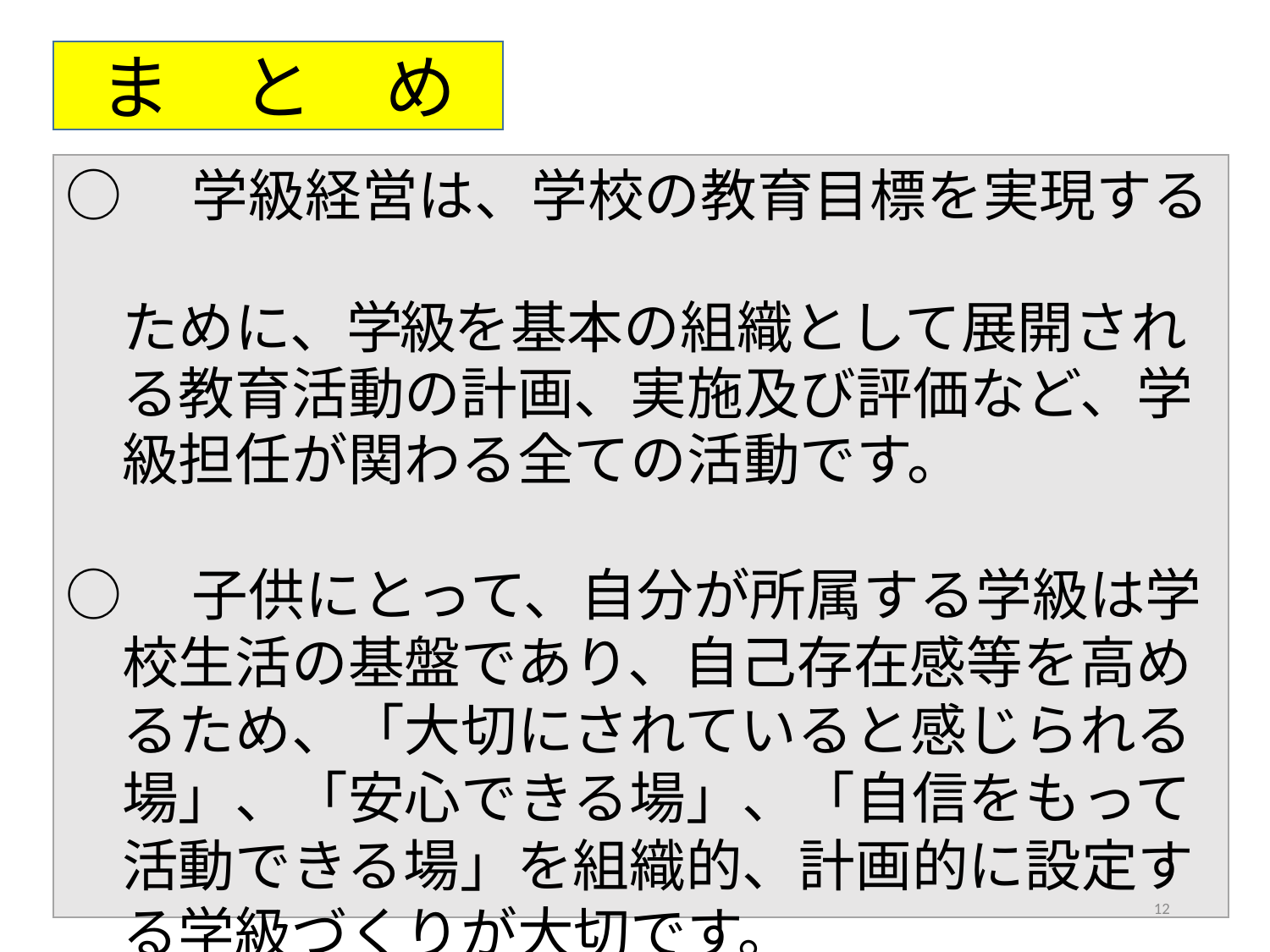

ま　と　め
○　学級経営は、学校の教育目標を実現する
　ために、学級を基本の組織として展開され
　る教育活動の計画、実施及び評価など、学
　級担任が関わる全ての活動です。

○　子供にとって、自分が所属する学級は学
　校生活の基盤であり、自己存在感等を高め
　るため、「大切にされていると感じられる
　場」、「安心できる場」、「自信をもって
　活動できる場」を組織的、計画的に設定す
　る学級づくりが大切です。

12